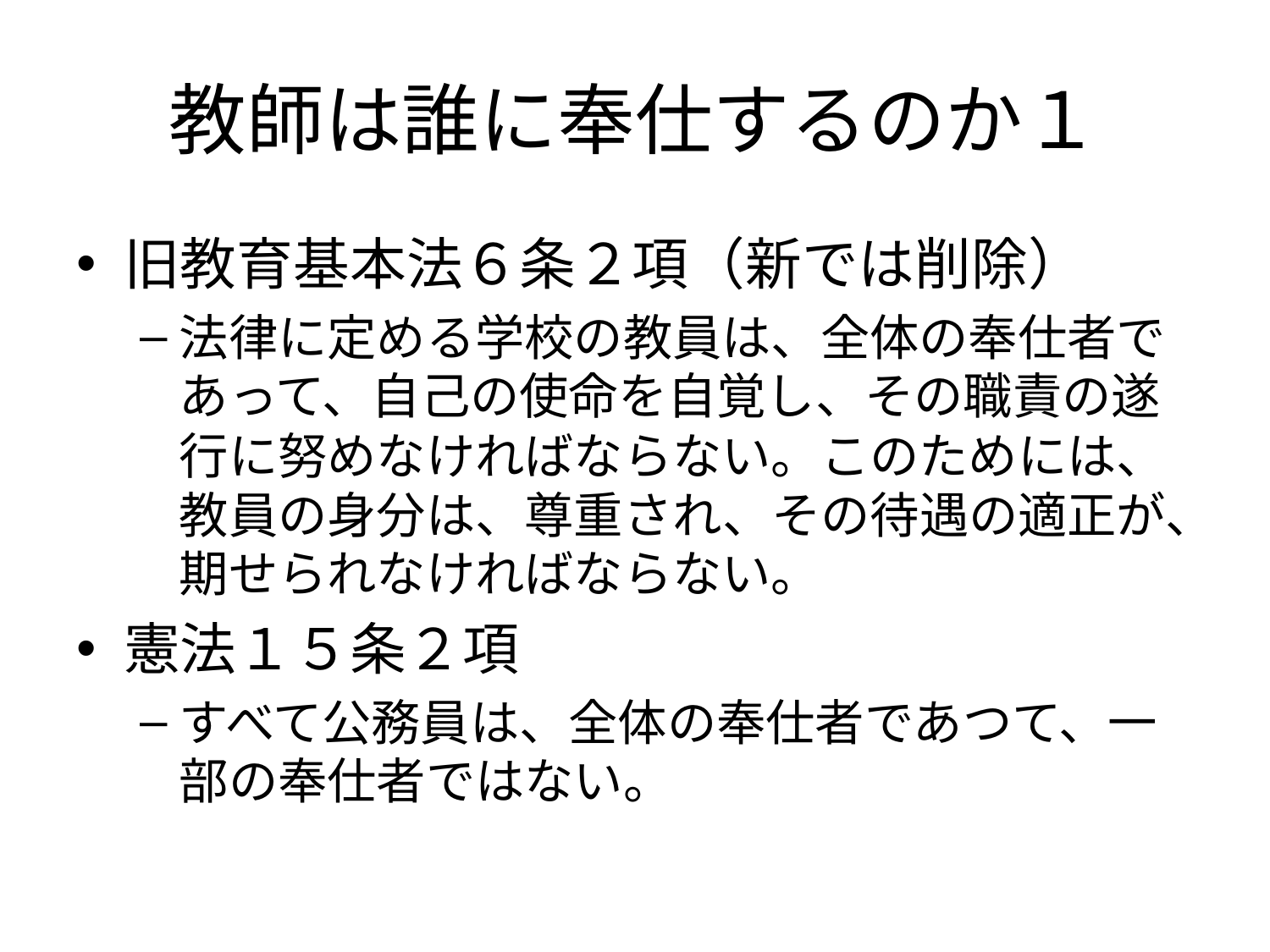

# 教師は誰に奉仕するのか１
旧教育基本法６条２項（新では削除）
法律に定める学校の教員は、全体の奉仕者であって、自己の使命を自覚し、その職責の遂行に努めなければならない。このためには、教員の身分は、尊重され、その待遇の適正が、期せられなければならない。
憲法１５条２項
すべて公務員は、全体の奉仕者であつて、一部の奉仕者ではない。